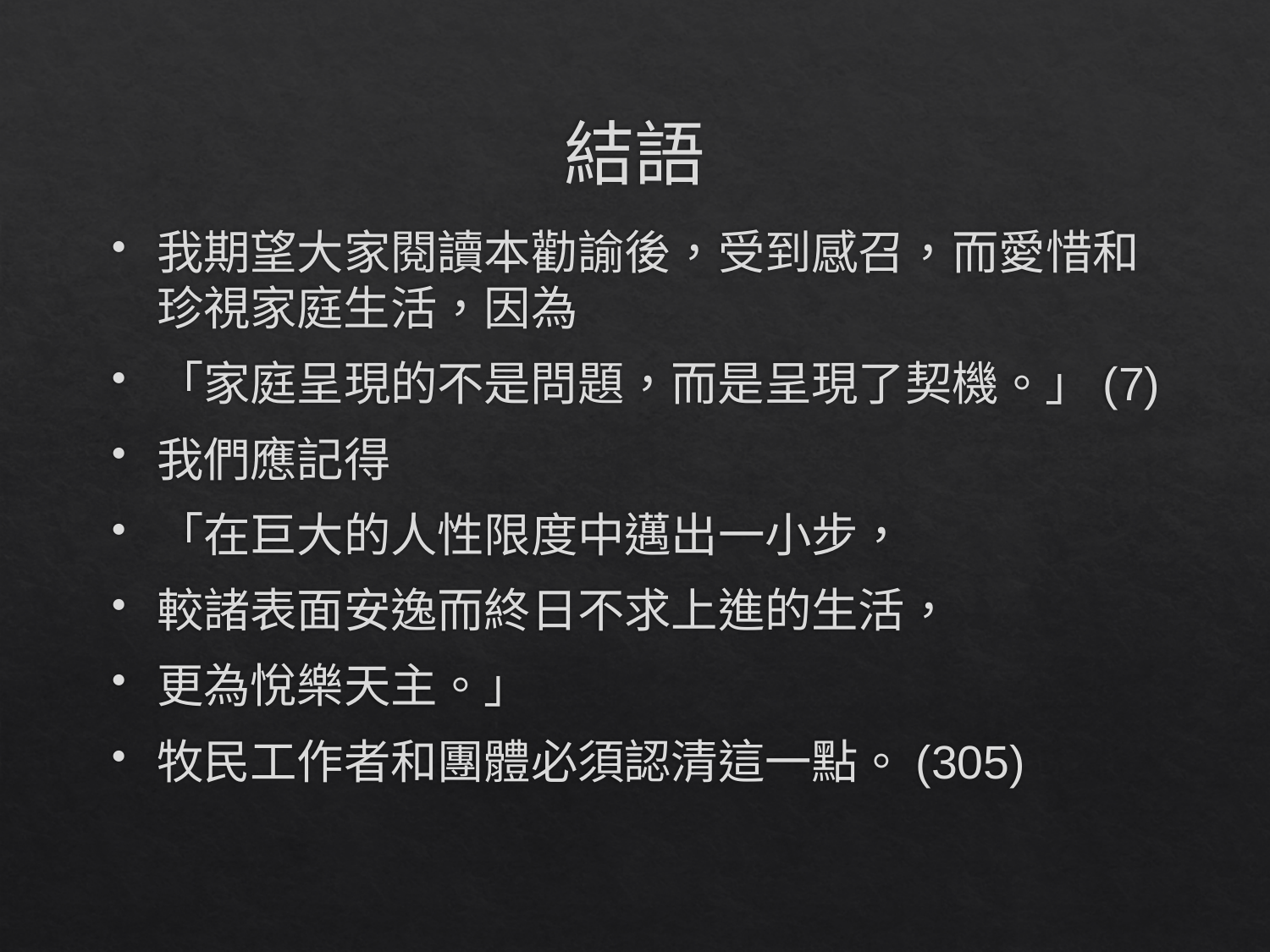

# 結語
我期望大家閱讀本勸諭後，受到感召，而愛惜和珍視家庭生活，因為
「家庭呈現的不是問題，而是呈現了契機。」(7)
我們應記得
「在巨大的人性限度中邁出一小步，
較諸表面安逸而終日不求上進的生活，
更為悅樂天主。」
牧民工作者和團體必須認清這一點。(305)